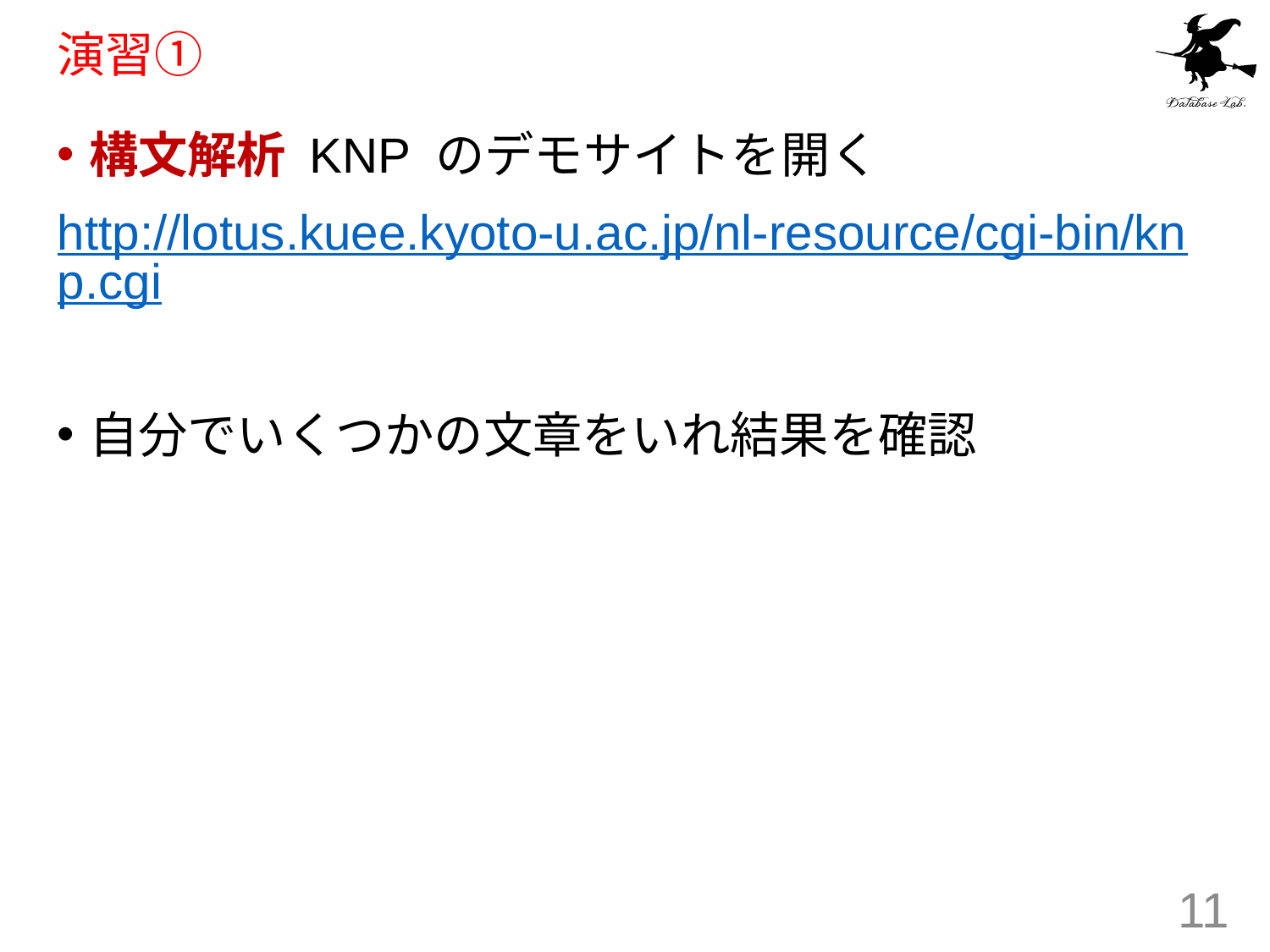

# 演習①
構文解析 KNP のデモサイトを開く
http://lotus.kuee.kyoto-u.ac.jp/nl-resource/cgi-bin/knp.cgi

自分でいくつかの文章をいれ結果を確認
11